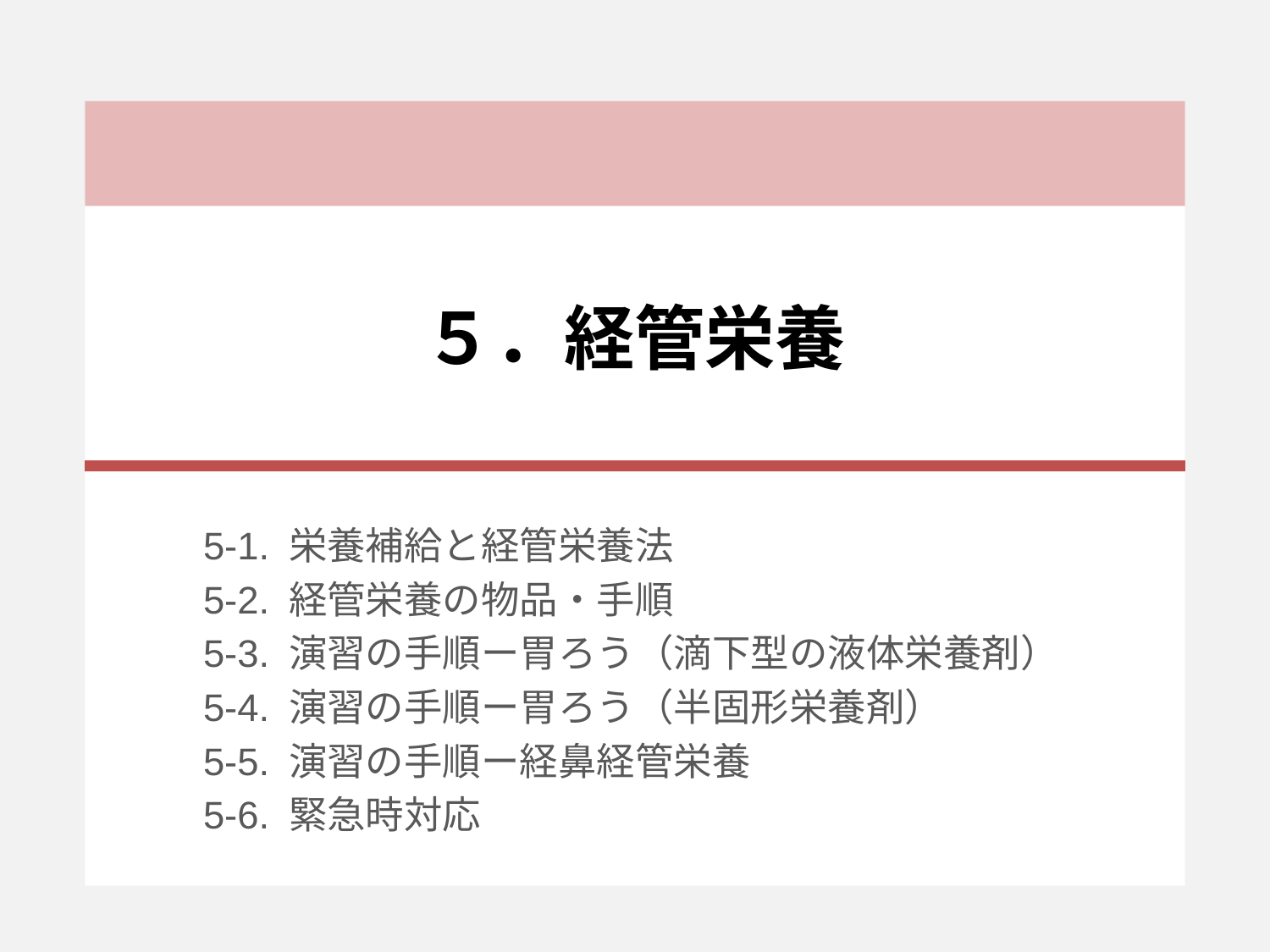

# ５．経管栄養
5-1. 栄養補給と経管栄養法
5-2. 経管栄養の物品・手順
5-3. 演習の手順ー胃ろう（滴下型の液体栄養剤）
5-4. 演習の手順ー胃ろう（半固形栄養剤）
5-5. 演習の手順ー経鼻経管栄養
5-6. 緊急時対応